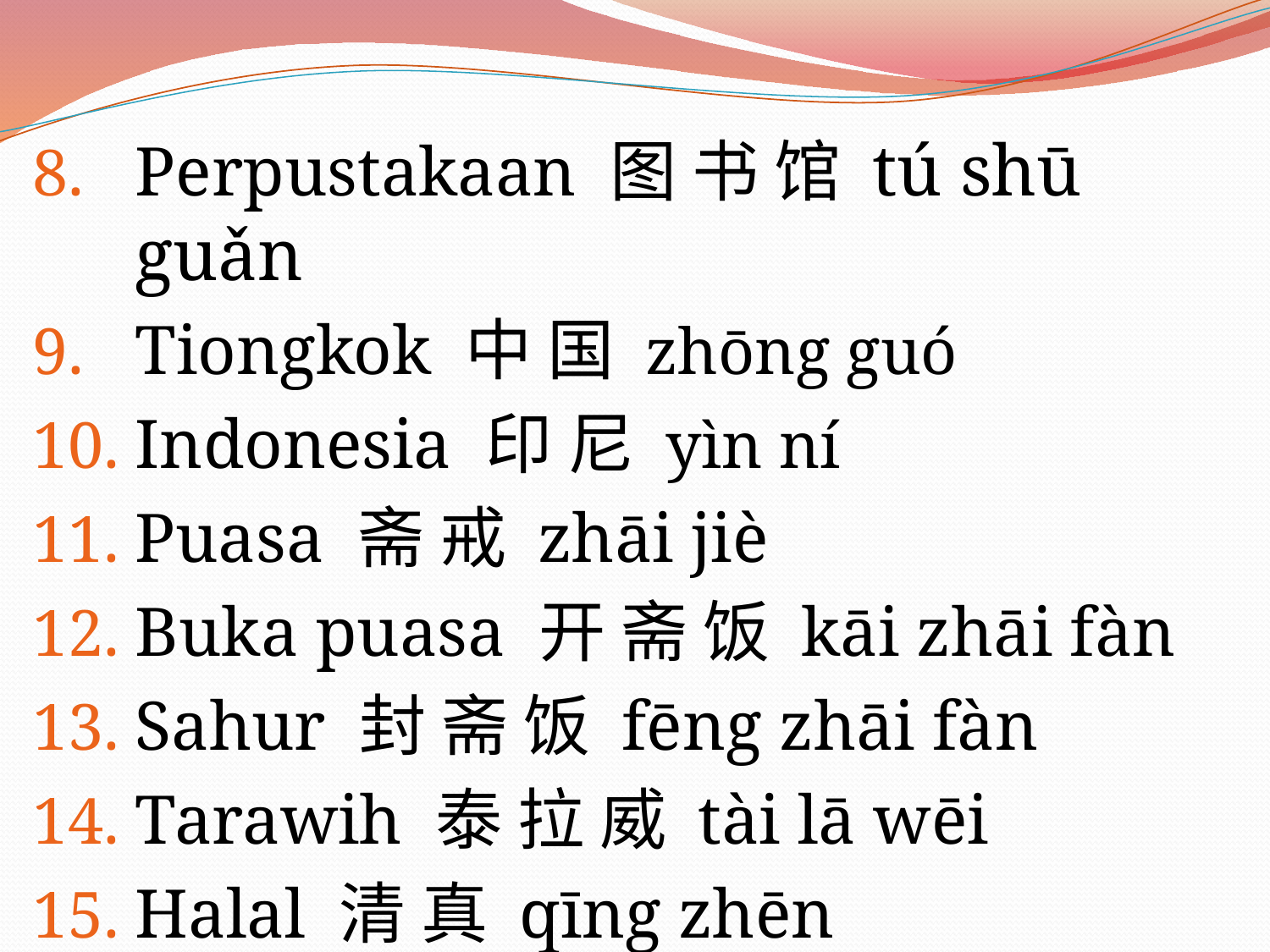

Perpustakaan 图 书 馆 tú shū guǎn
Tiongkok 中 国 zhōng guó
Indonesia 印 尼 yìn ní
Puasa 斋 戒 zhāi jiè
Buka puasa 开 斋 饭 kāi zhāi fàn
Sahur 封 斋 饭 fēng zhāi fàn
Tarawih 泰 拉 威 tài lā wēi
Halal 清 真 qīng zhēn